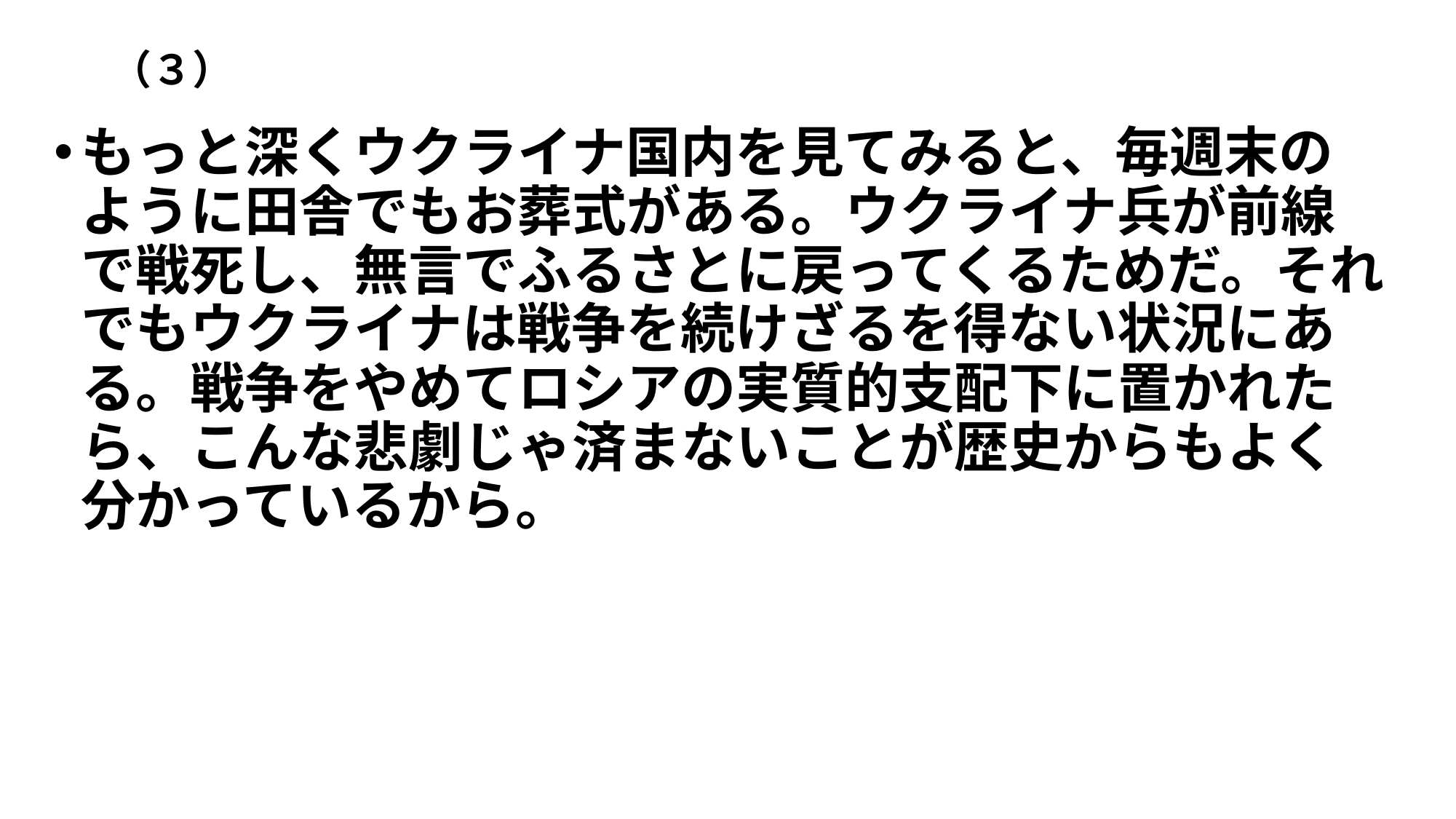

# （３）
もっと深くウクライナ国内を見てみると、毎週末のように田舎でもお葬式がある。ウクライナ兵が前線で戦死し、無言でふるさとに戻ってくるためだ。それでもウクライナは戦争を続けざるを得ない状況にある。戦争をやめてロシアの実質的支配下に置かれたら、こんな悲劇じゃ済まないことが歴史からもよく分かっているから。